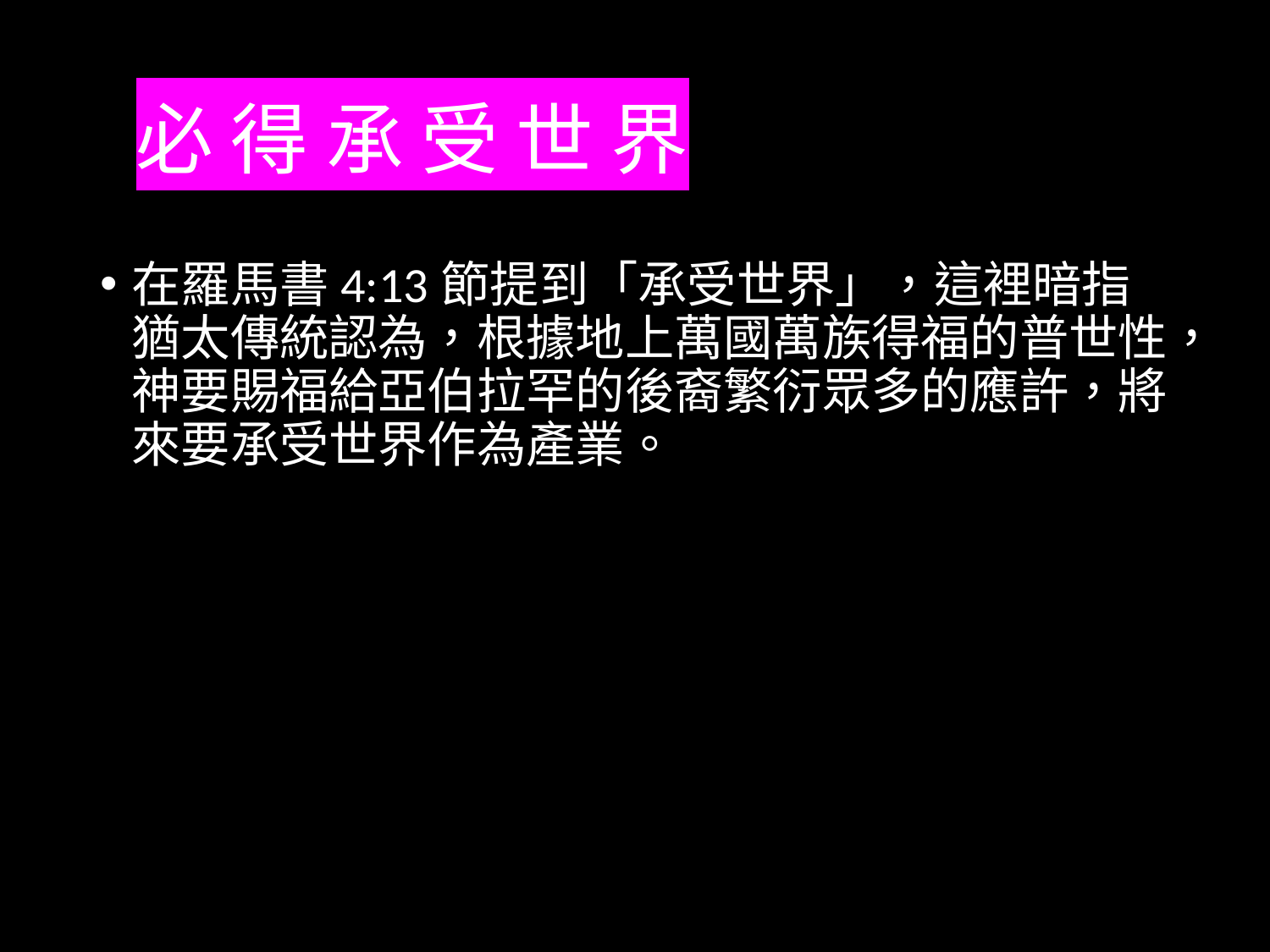

# 必 得 承 受 世 界
在羅馬書4:13節提到「承受世界」，這裡暗指猶太傳統認為，根據地上萬國萬族得福的普世性，神要賜福給亞伯拉罕的後裔繁衍眾多的應許，將來要承受世界作為產業。